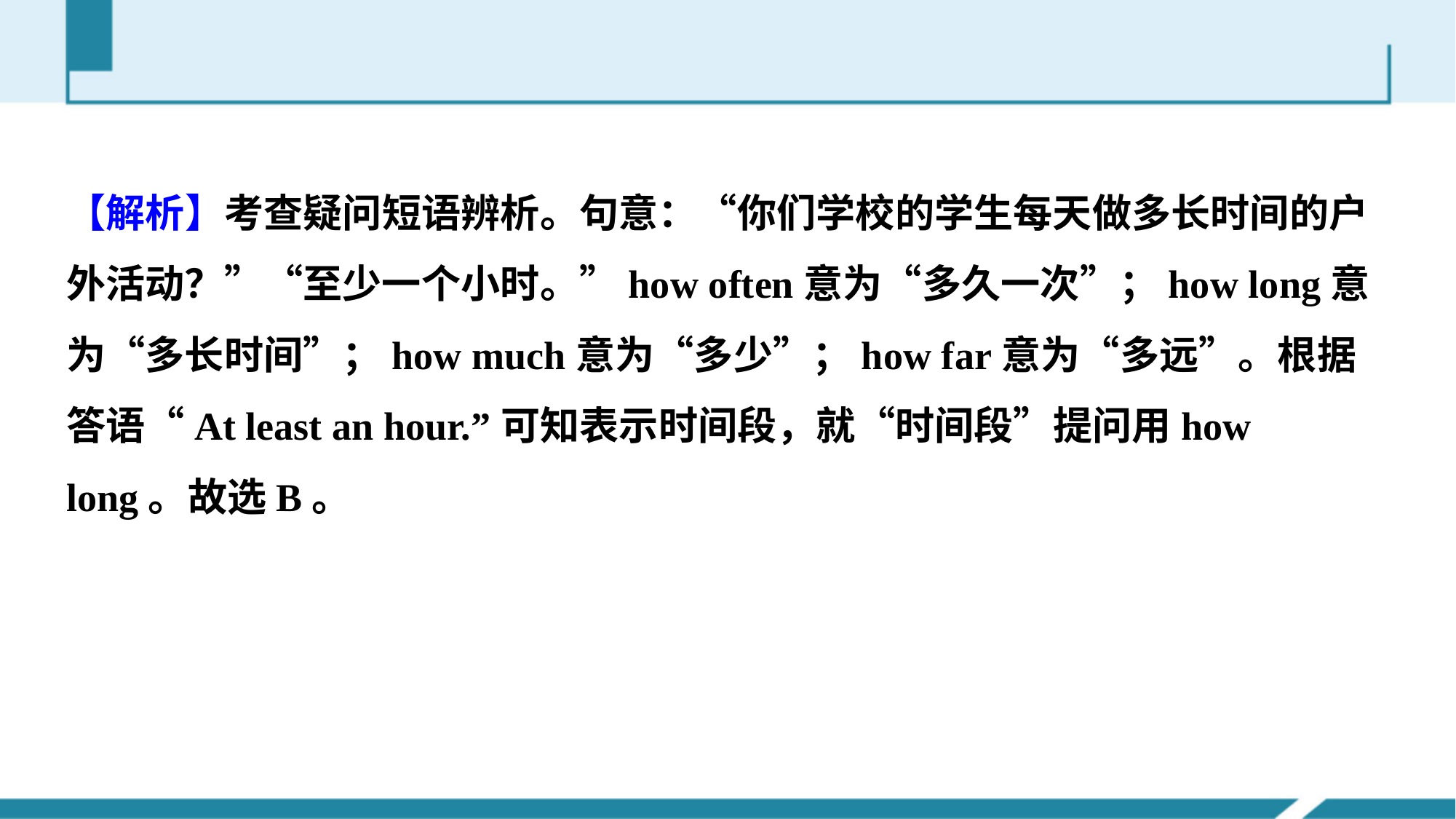

【解析】考查疑问短语辨析。句意：“你们学校的学生每天做多长时间的户外活动？”“至少一个小时。”how often意为“多久一次”；how long意为“多长时间”；how much意为“多少”；how far意为“多远”。根据答语“At least an hour.”可知表示时间段，就“时间段”提问用how long。故选B。